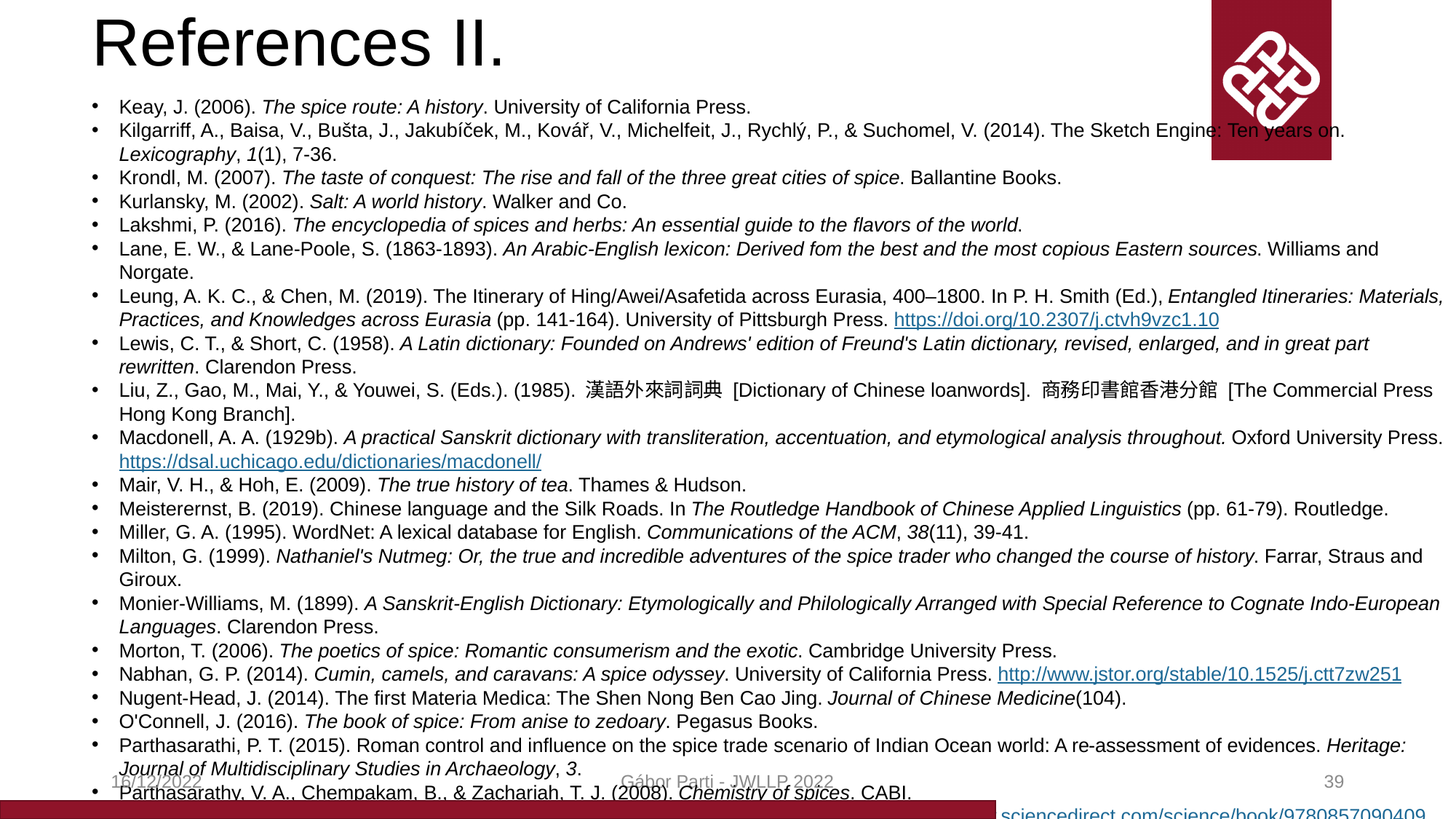

# References II.
Keay, J. (2006). The spice route: A history. University of California Press.
Kilgarriff, A., Baisa, V., Bušta, J., Jakubíček, M., Kovář, V., Michelfeit, J., Rychlý, P., & Suchomel, V. (2014). The Sketch Engine: Ten years on. Lexicography, 1(1), 7-36.
Krondl, M. (2007). The taste of conquest: The rise and fall of the three great cities of spice. Ballantine Books.
Kurlansky, M. (2002). Salt: A world history. Walker and Co.
Lakshmi, P. (2016). The encyclopedia of spices and herbs: An essential guide to the flavors of the world.
Lane, E. W., & Lane-Poole, S. (1863-1893). An Arabic-English lexicon: Derived fom the best and the most copious Eastern sources. Williams and Norgate.
Leung, A. K. C., & Chen, M. (2019). The Itinerary of Hing/Awei/Asafetida across Eurasia, 400–1800. In P. H. Smith (Ed.), Entangled Itineraries: Materials, Practices, and Knowledges across Eurasia (pp. 141-164). University of Pittsburgh Press. https://doi.org/10.2307/j.ctvh9vzc1.10
Lewis, C. T., & Short, C. (1958). A Latin dictionary: Founded on Andrews' edition of Freund's Latin dictionary, revised, enlarged, and in great part rewritten. Clarendon Press.
Liu, Z., Gao, M., Mai, Y., & Youwei, S. (Eds.). (1985). 漢語外來詞詞典 [Dictionary of Chinese loanwords]. 商務印書館香港分館 [The Commercial Press Hong Kong Branch].
Macdonell, A. A. (1929b). A practical Sanskrit dictionary with transliteration, accentuation, and etymological analysis throughout. Oxford University Press. https://dsal.uchicago.edu/dictionaries/macdonell/
Mair, V. H., & Hoh, E. (2009). The true history of tea. Thames & Hudson.
Meisterernst, B. (2019). Chinese language and the Silk Roads. In The Routledge Handbook of Chinese Applied Linguistics (pp. 61-79). Routledge.
Miller, G. A. (1995). WordNet: A lexical database for English. Communications of the ACM, 38(11), 39-41.
Milton, G. (1999). Nathaniel's Nutmeg: Or, the true and incredible adventures of the spice trader who changed the course of history. Farrar, Straus and Giroux.
Monier-Williams, M. (1899). A Sanskrit-English Dictionary: Etymologically and Philologically Arranged with Special Reference to Cognate Indo-European Languages. Clarendon Press.
Morton, T. (2006). The poetics of spice: Romantic consumerism and the exotic. Cambridge University Press.
Nabhan, G. P. (2014). Cumin, camels, and caravans: A spice odyssey. University of California Press. http://www.jstor.org/stable/10.1525/j.ctt7zw251
Nugent-Head, J. (2014). The first Materia Medica: The Shen Nong Ben Cao Jing. Journal of Chinese Medicine(104).
O'Connell, J. (2016). The book of spice: From anise to zedoary. Pegasus Books.
Parthasarathi, P. T. (2015). Roman control and influence on the spice trade scenario of Indian Ocean world: A re‐assessment of evidences. Heritage: Journal of Multidisciplinary Studies in Archaeology, 3.
Parthasarathy, V. A., Chempakam, B., & Zachariah, T. J. (2008). Chemistry of spices. CABI.
Peter, K. V. (2012). Handbook of Herbs and Spices (2 ed.). Woodhead Publishing Limited. http://www.sciencedirect.com/science/book/9780857090409
Polomé, E. C. (1990). Research guide on language change. Mouton de Gruyter.

16/12/2022
Gábor Parti - JWLLP 2022
39